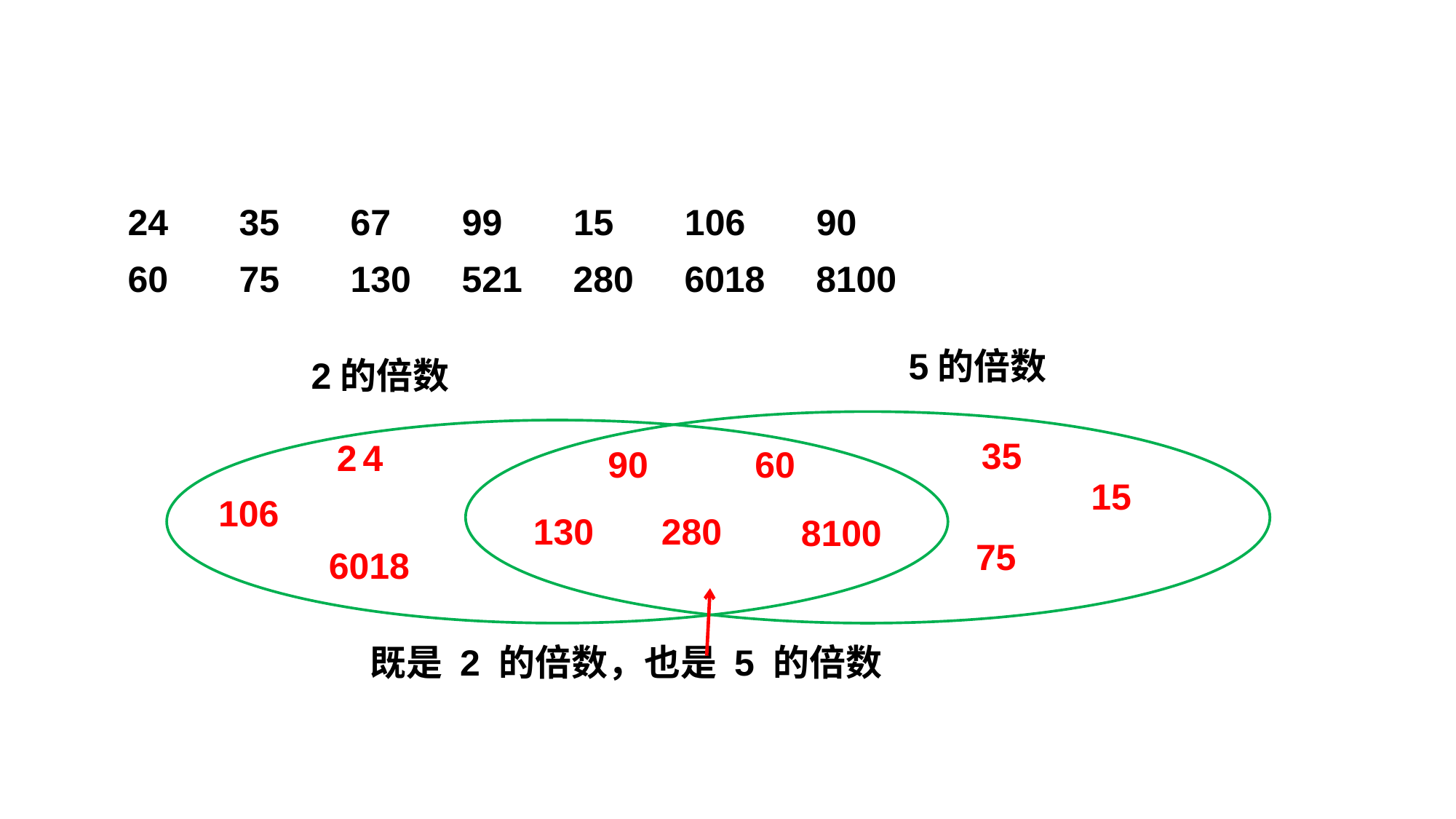

探索新知
 24       35       67       99       15       106       90
 60       75       130     521     280     6018     8100
5的倍数

2的倍数

24
35
90
60
15
106
130
280
8100
75
6018
既是 2 的倍数，也是 5 的倍数